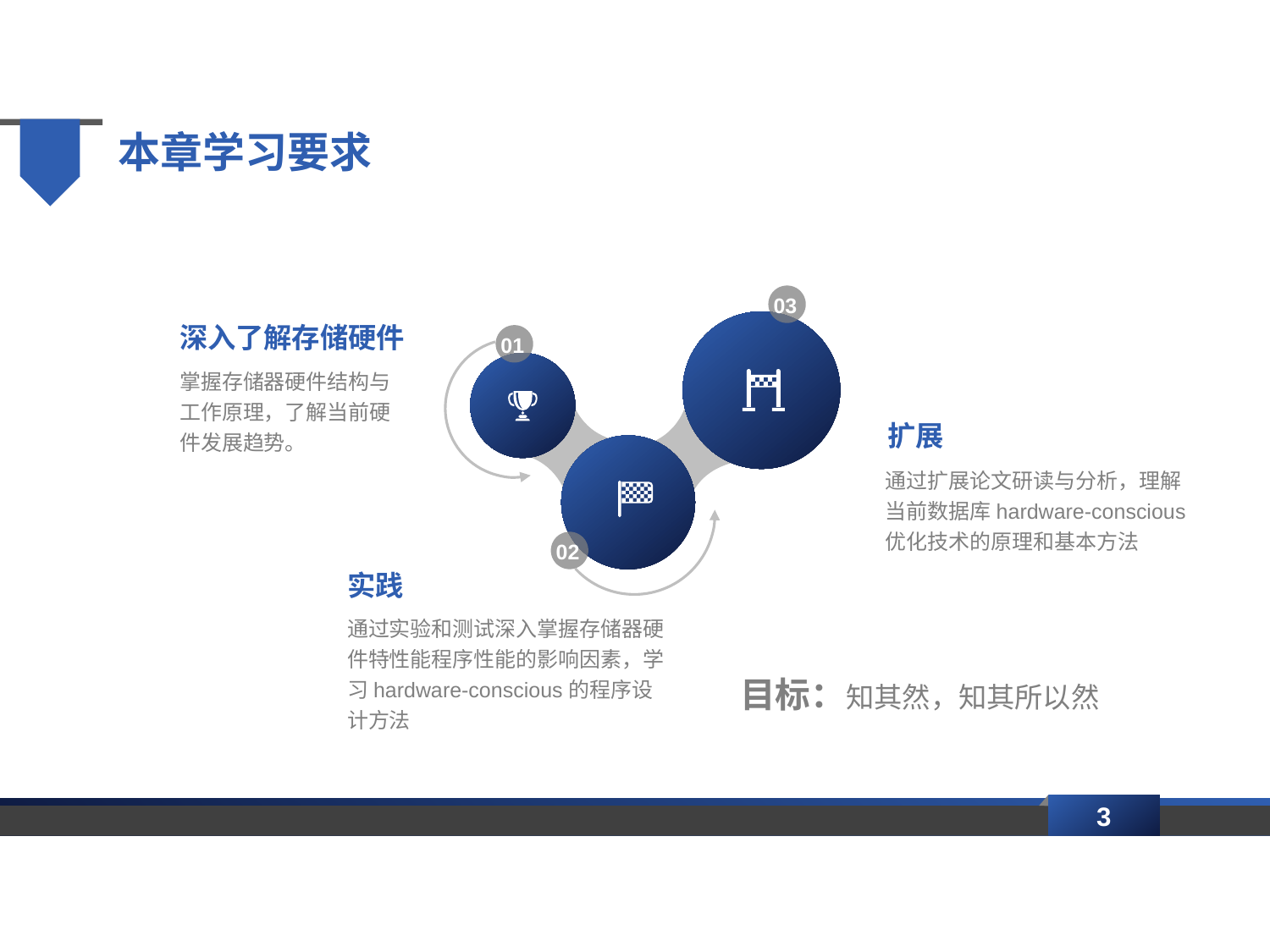

本章学习要求

03

深入了解存储硬件

01

掌握存储器硬件结构与工作原理，了解当前硬件发展趋势。

扩展

通过扩展论文研读与分析，理解当前数据库hardware-conscious优化技术的原理和基本方法

02
实践
通过实验和测试深入掌握存储器硬件特性能程序性能的影响因素，学习hardware-conscious的程序设计方法
目标：知其然，知其所以然